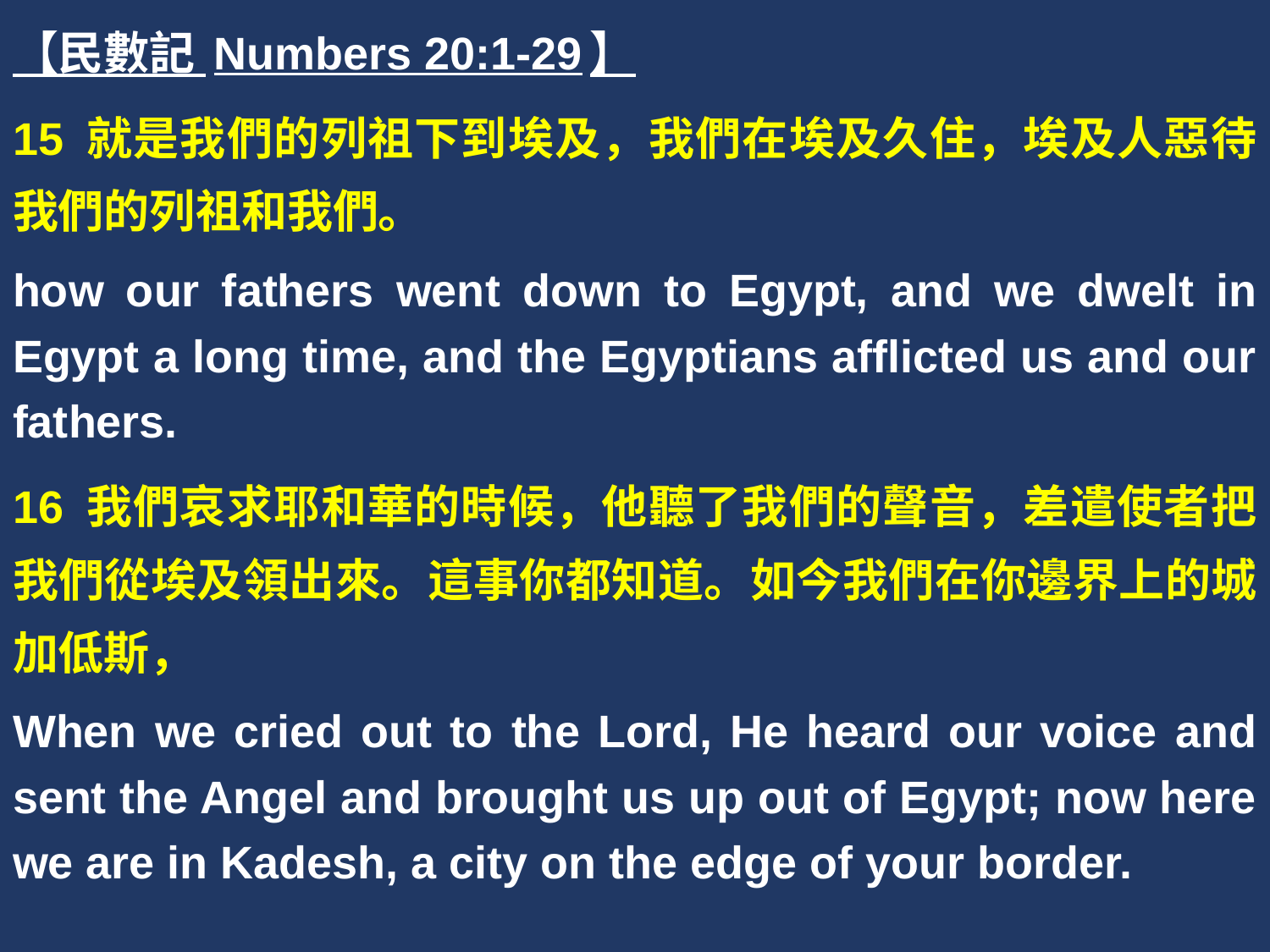

【民數記 Numbers 20:1-29】
15 就是我們的列祖下到埃及，我們在埃及久住，埃及人惡待我們的列祖和我們。
how our fathers went down to Egypt, and we dwelt in Egypt a long time, and the Egyptians afflicted us and our fathers.
16 我們哀求耶和華的時候，他聽了我們的聲音，差遣使者把我們從埃及領出來。這事你都知道。如今我們在你邊界上的城加低斯，
When we cried out to the Lord, He heard our voice and sent the Angel and brought us up out of Egypt; now here we are in Kadesh, a city on the edge of your border.